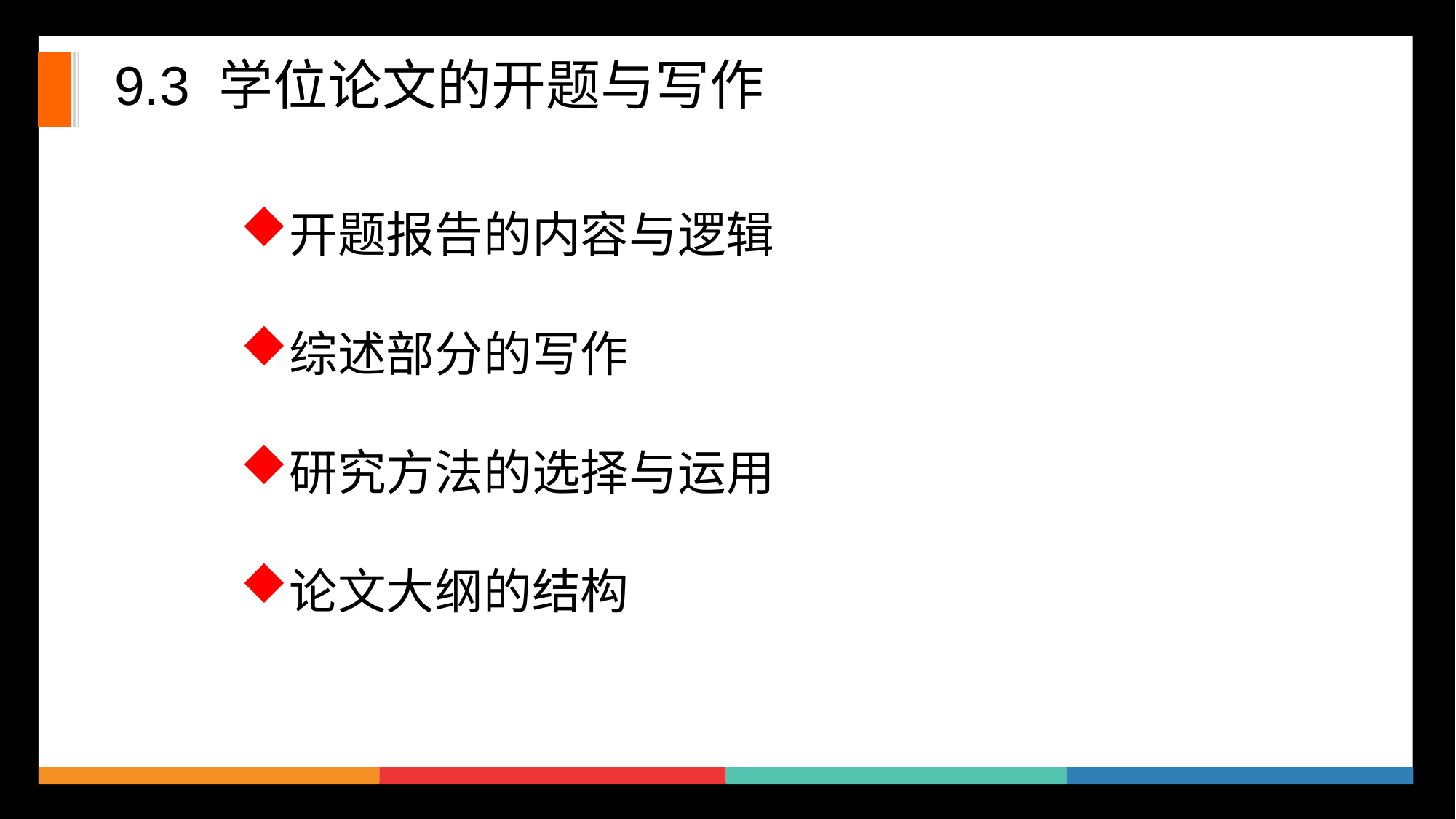

9.3 学位论文的开题与写作
开题报告的内容与逻辑
综述部分的写作
研究方法的选择与运用
论文大纲的结构